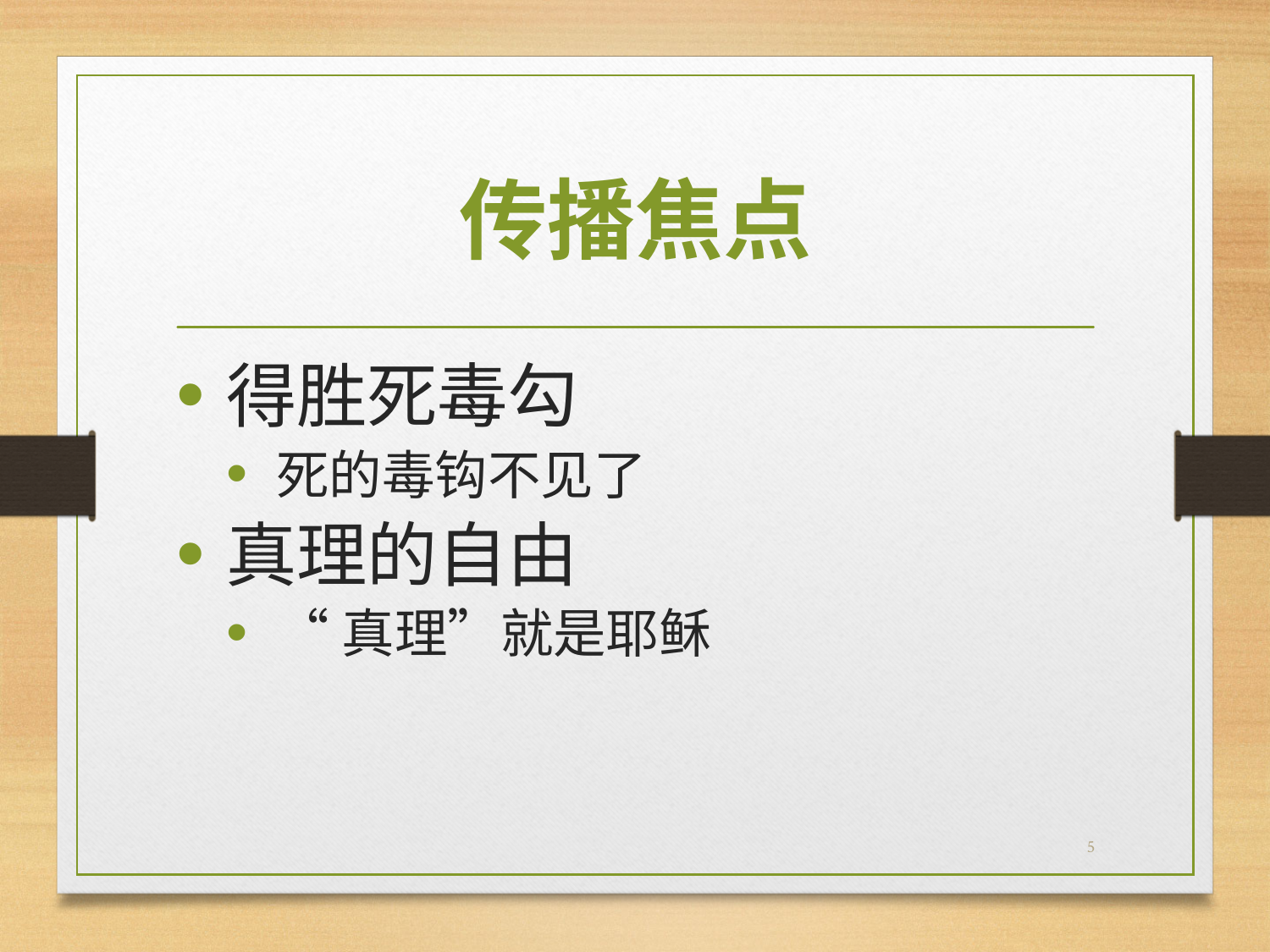

# 传播焦点
得胜死毒勾
死的毒钩不见了
真理的自由
“真理”就是耶稣

5